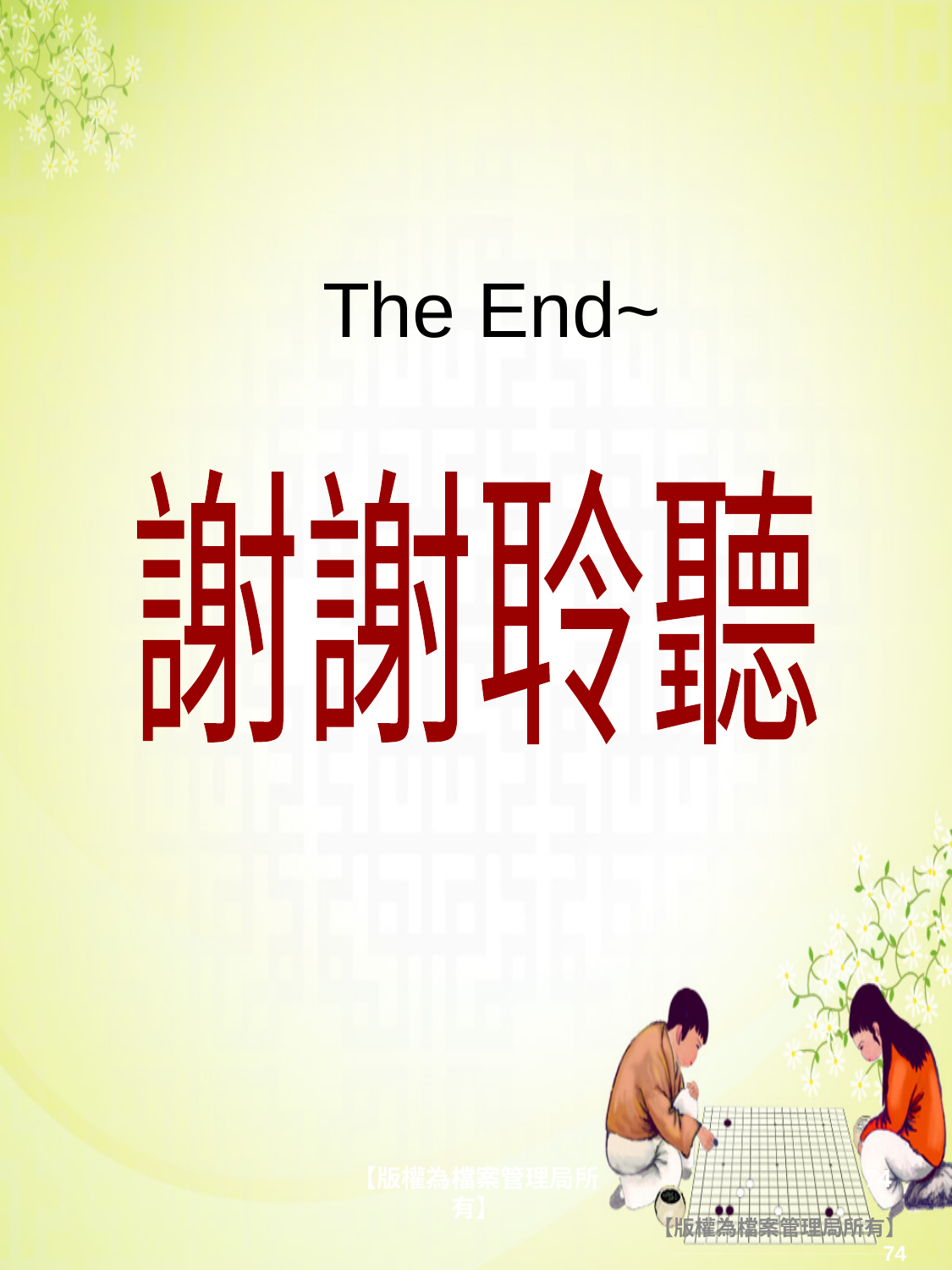

# The End~
謝謝聆聽
【版權為檔案管理局所有】
74
【版權為檔案管理局所有】
74